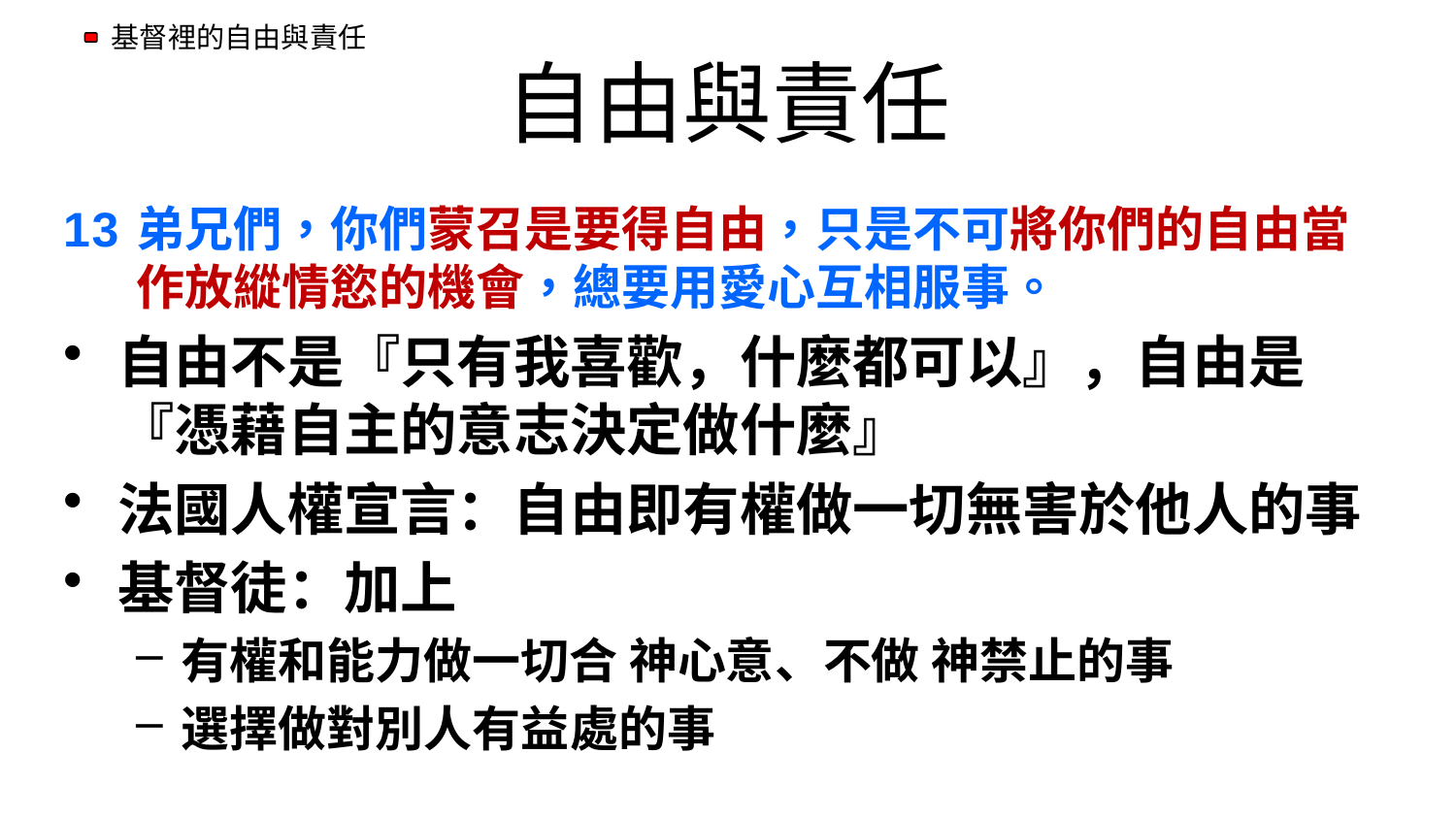

# 自由與責任
弟兄們，你們蒙召是要得自由，只是不可將你們的自由當作放縱情慾的機會，總要用愛心互相服事。
自由不是『只有我喜歡，什麼都可以』，自由是『憑藉自主的意志決定做什麼』
法國人權宣言：自由即有權做一切無害於他人的事
基督徒：加上
有權和能力做一切合 神心意、不做 神禁止的事
選擇做對別人有益處的事